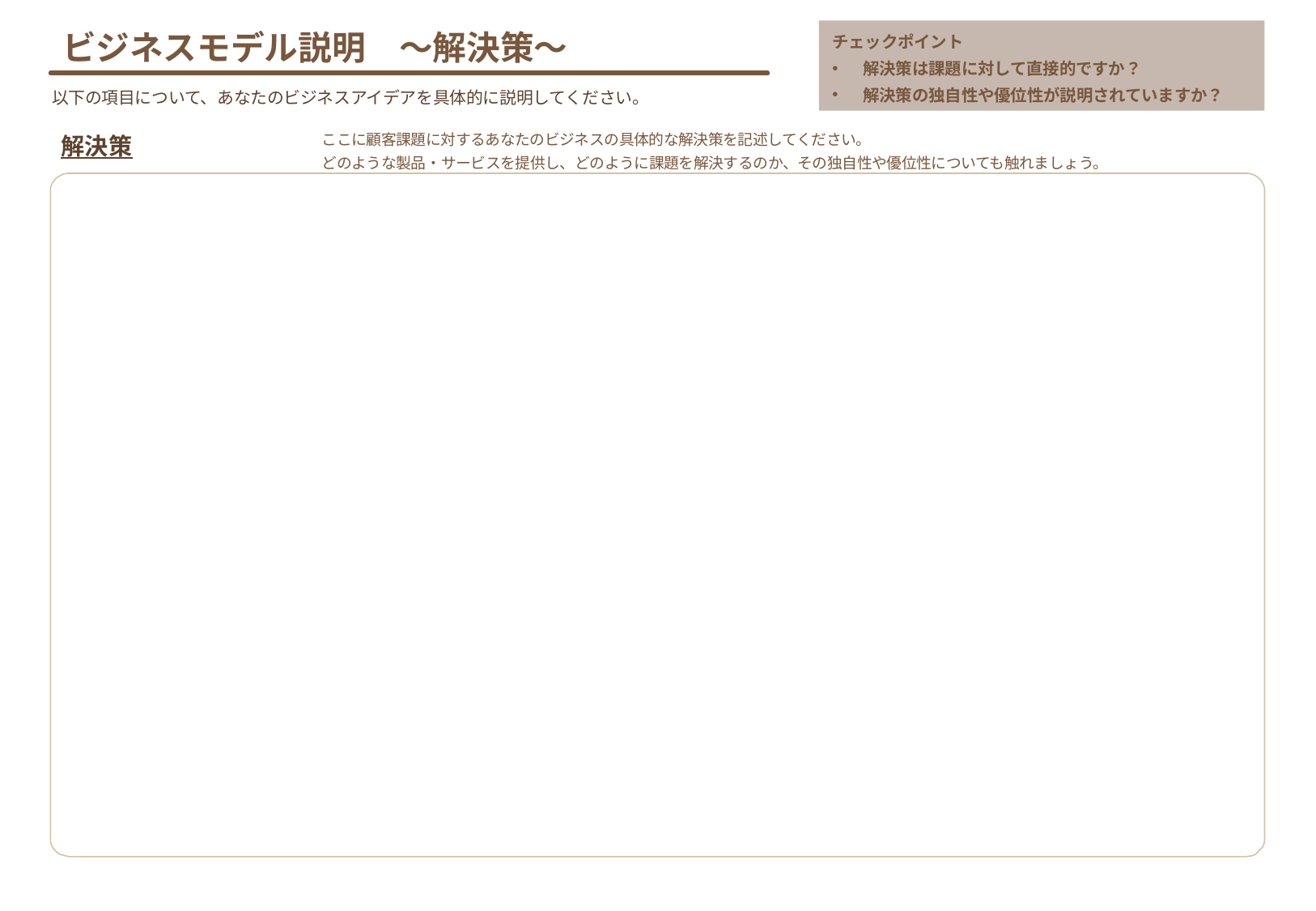

ビジネスモデル説明　～解決策～
チェックポイント
解決策は課題に対して直接的ですか？
解決策の独自性や優位性が説明されていますか？

以下の項目について、あなたのビジネスアイデアを具体的に説明してください。
ここに顧客課題に対するあなたのビジネスの具体的な解決策を記述してください。
どのような製品‧サービスを提供し、どのように課題を解決するのか、その独自性や優位性についても触れましょう。
解決策